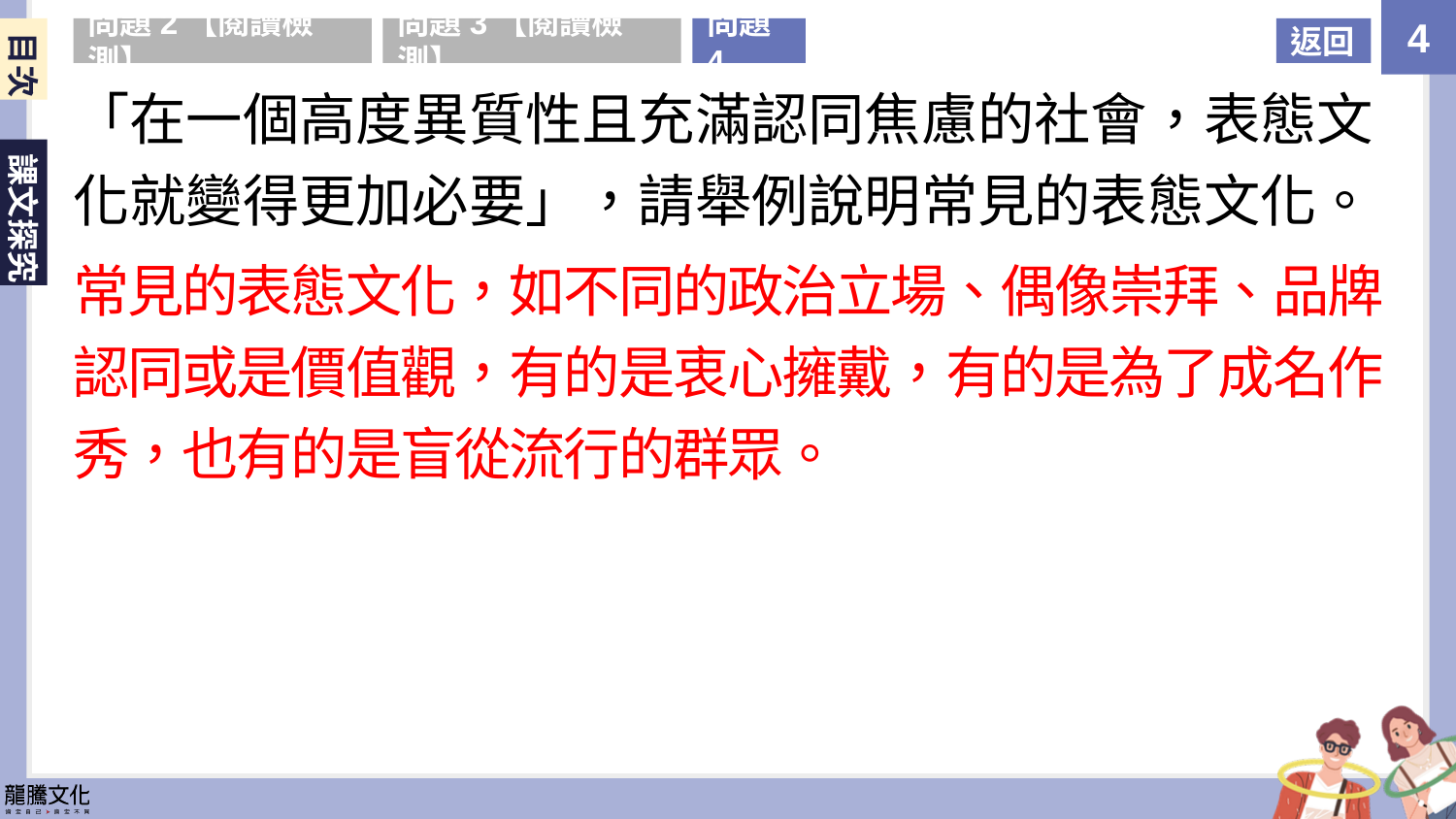

目次
問題2【閱讀檢測】
問題3【閱讀檢測】
問題4
返回
「在一個高度異質性且充滿認同焦慮的社會，表態文化就變得更加必要」，請舉例說明常見的表態文化。
常見的表態文化，如不同的政治立場、偶像崇拜、品牌認同或是價值觀，有的是衷心擁戴，有的是為了成名作秀，也有的是盲從流行的群眾。